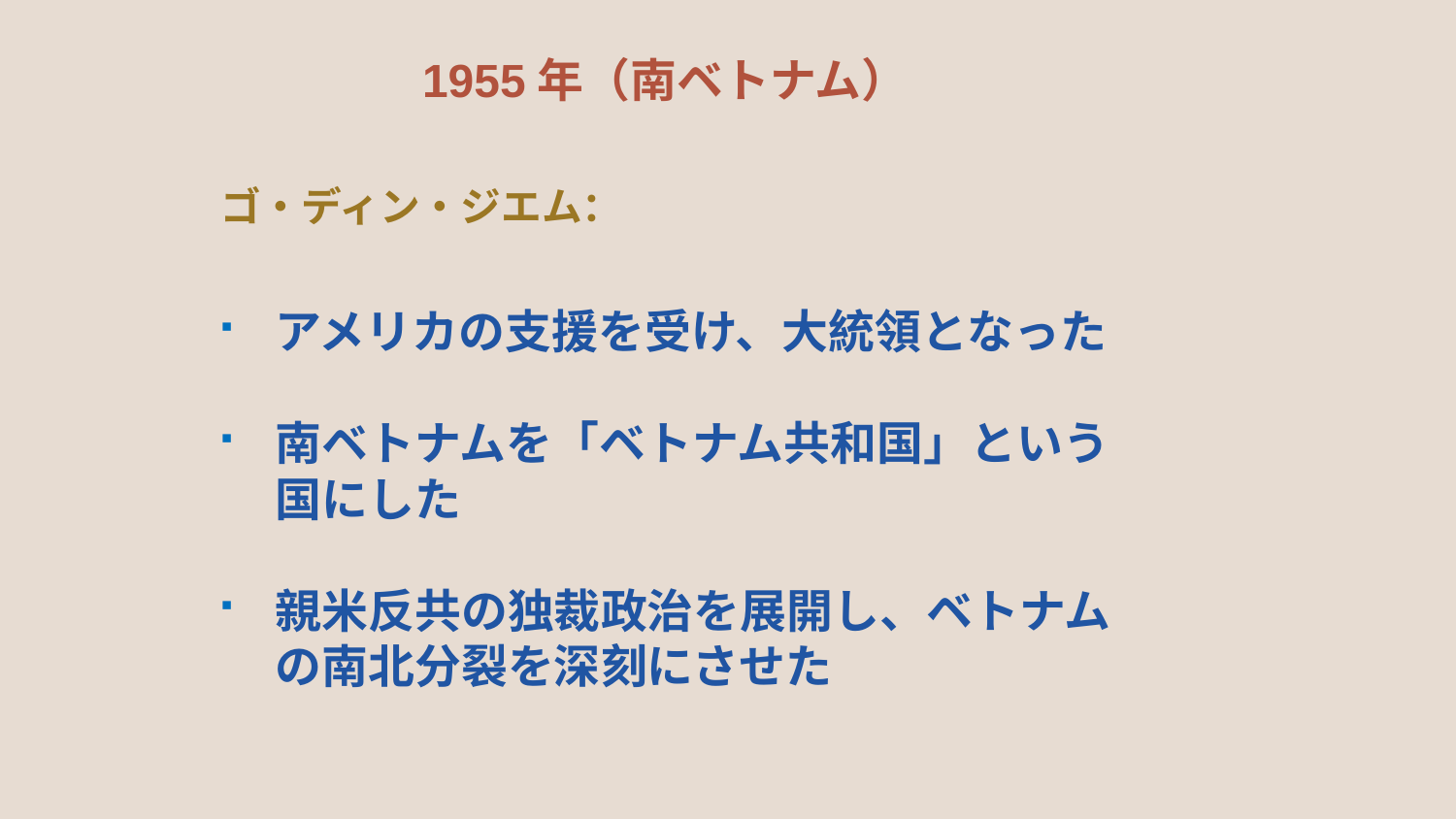

1955年（南ベトナム）

ゴ・ディン・ジエム：

アメリカの支援を受け、大統領となった

南ベトナムを「ベトナム共和国」という国にした

親米反共の独裁政治を展開し、ベトナムの南北分裂を深刻にさせた